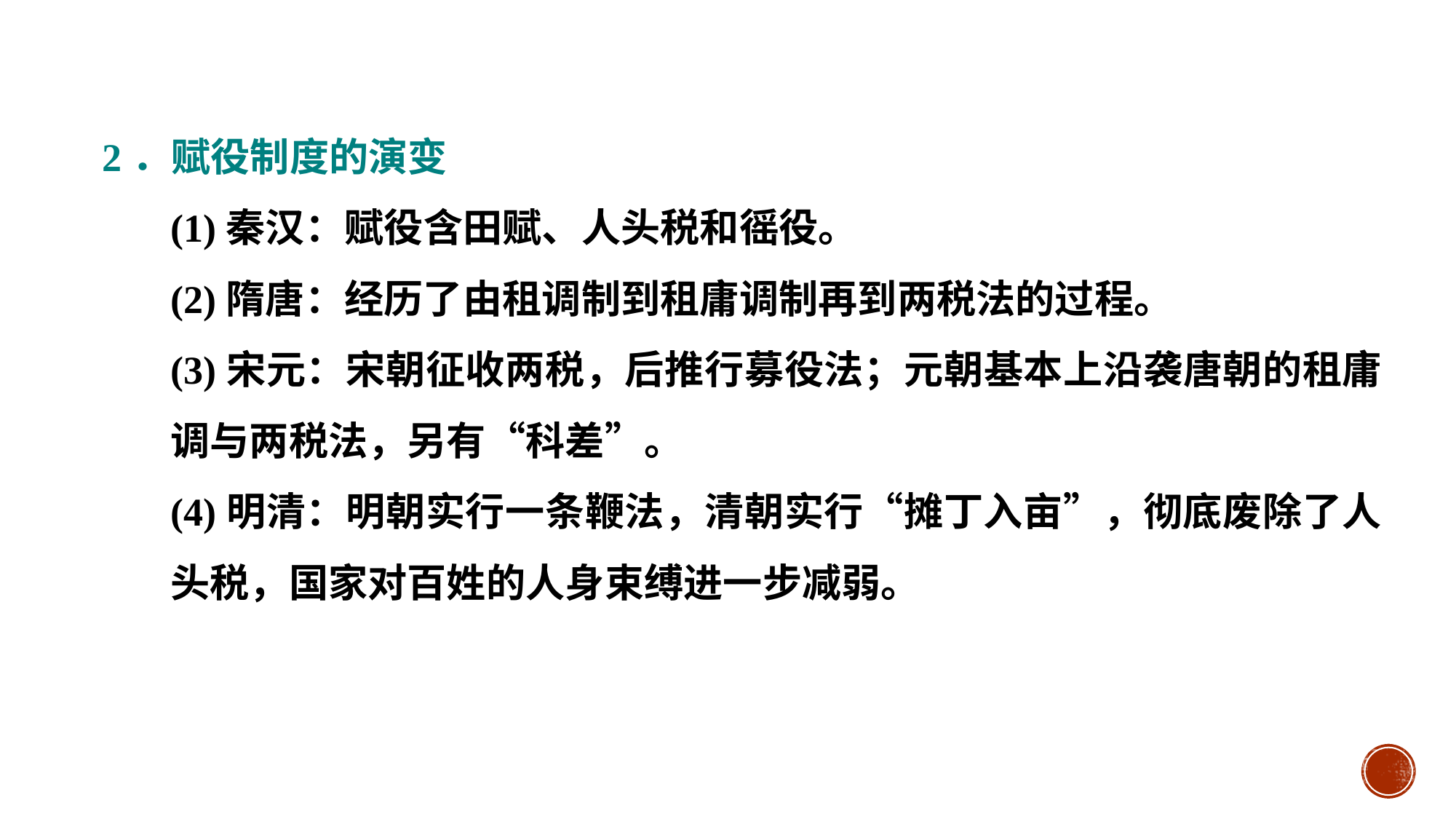

#
2．赋役制度的演变
(1)秦汉：赋役含田赋、人头税和徭役。
(2)隋唐：经历了由租调制到租庸调制再到两税法的过程。
(3)宋元：宋朝征收两税，后推行募役法；元朝基本上沿袭唐朝的租庸调与两税法，另有“科差”。
(4)明清：明朝实行一条鞭法，清朝实行“摊丁入亩”，彻底废除了人头税，国家对百姓的人身束缚进一步减弱。